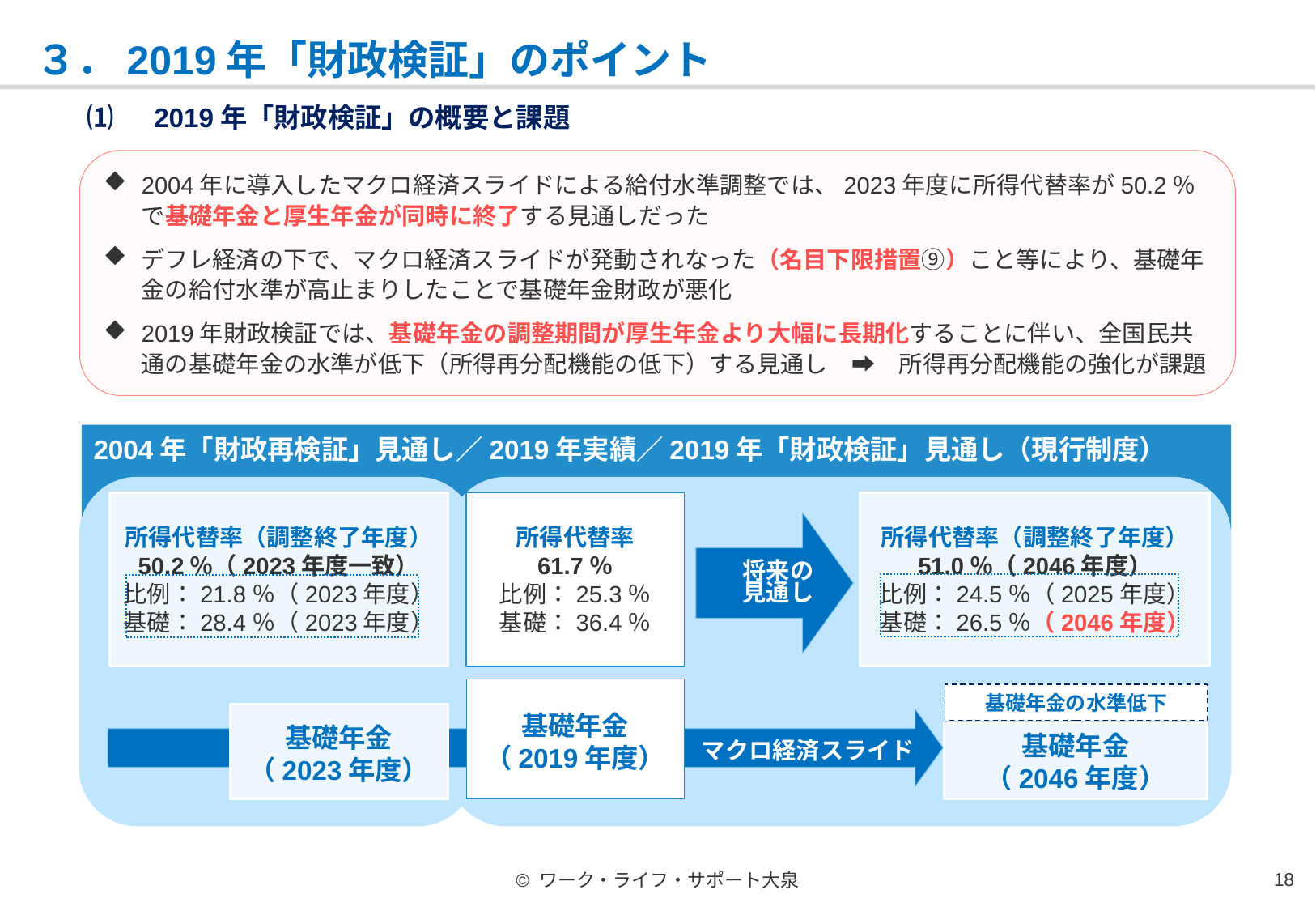

# ３．2019年「財政検証」のポイント
⑴　2019年「財政検証」の概要と課題
2004年に導入したマクロ経済スライドによる給付水準調整では、2023年度に所得代替率が50.2％で基礎年金と厚生年金が同時に終了する見通しだった

デフレ経済の下で、マクロ経済スライドが発動されなった（名目下限措置⑨）こと等により、基礎年金の給付水準が高止まりしたことで基礎年金財政が悪化

2019年財政検証では、基礎年金の調整期間が厚生年金より大幅に長期化することに伴い、全国民共通の基礎年金の水準が低下（所得再分配機能の低下）する見通し　➡　所得再分配機能の強化が課題
2004年「財政再検証」見通し／2019年実績／2019年「財政検証」見通し（現行制度）

所得代替率
61.7％
比例：25.3％
基礎：36.4％

基礎年金
（2019年度）

所得代替率（調整終了年度）
50.2％（2023年度一致）
比例：21.8％（2023年度）
基礎：28.4％（2023年度）
所得代替率（調整終了年度）
51.0％（2046年度）
比例：24.5％（2025年度）
基礎：26.5％（2046年度）
将来の
見通し
基礎年金の水準低下

基礎年金
（2023年度）

マクロ経済スライド
基礎年金
（2046年度）

© ワーク・ライフ・サポート大泉
18